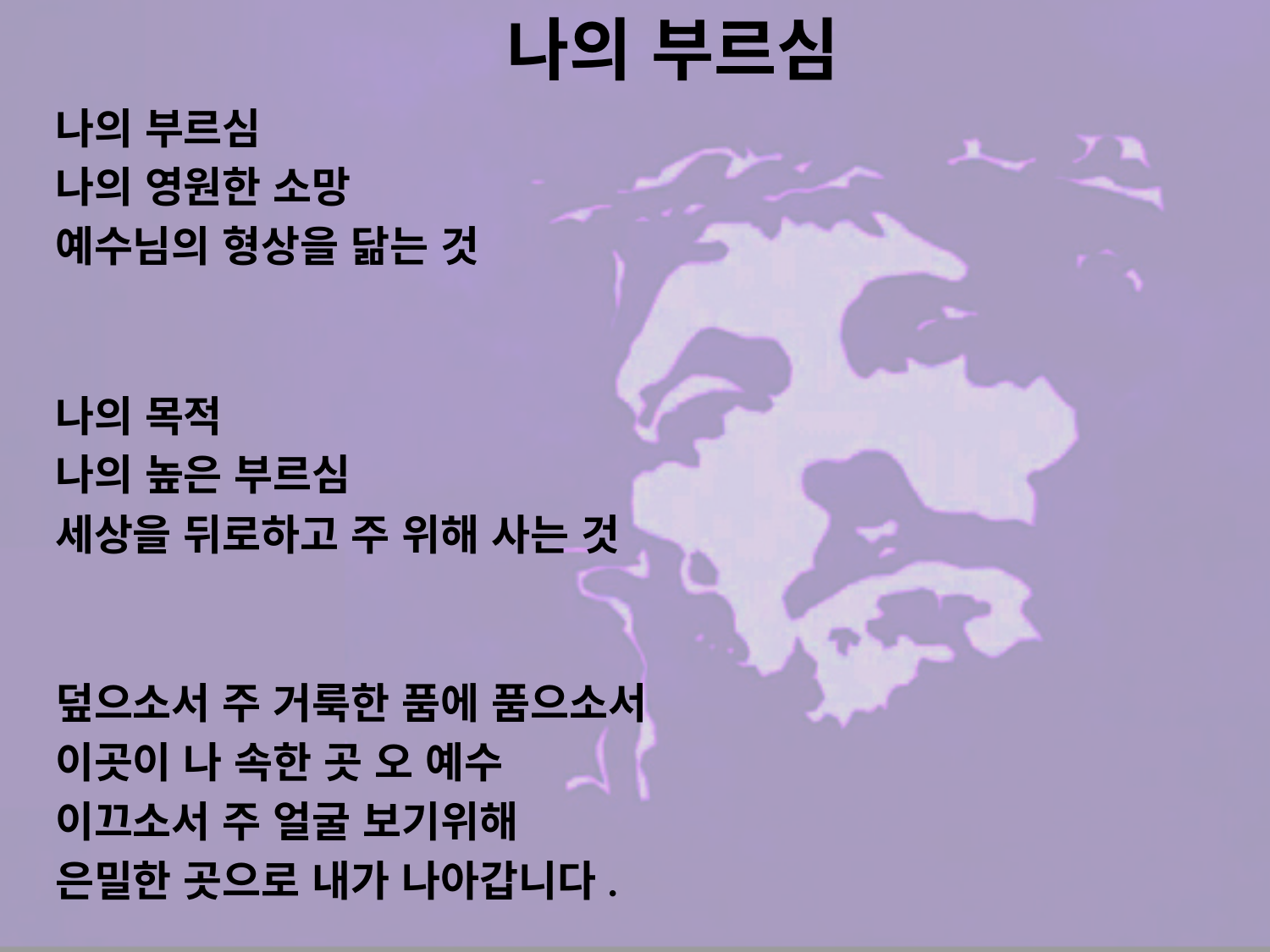

# 나의 부르심
나의 부르심
나의 영원한 소망
예수님의 형상을 닮는 것

나의 목적
나의 높은 부르심
세상을 뒤로하고 주 위해 사는 것

덮으소서 주 거룩한 품에 품으소서
이곳이 나 속한 곳 오 예수
이끄소서 주 얼굴 보기위해
은밀한 곳으로 내가 나아갑니다.